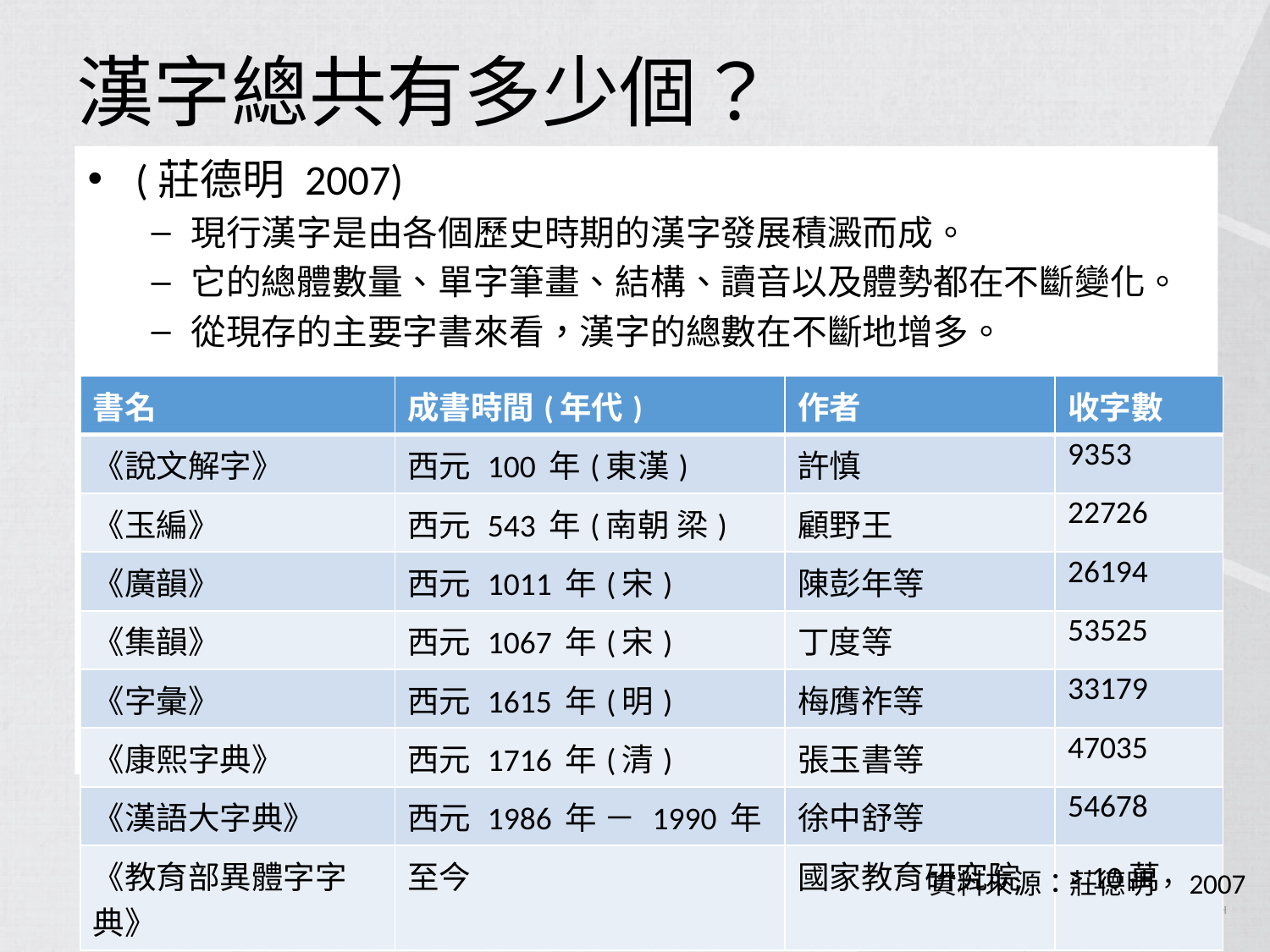

# 漢字總共有多少個？
(莊德明 2007)
現行漢字是由各個歷史時期的漢字發展積澱而成。
它的總體數量、單字筆畫、結構、讀音以及體勢都在不斷變化。
從現存的主要字書來看，漢字的總數在不斷地增多。
| 書名 | 成書時間(年代) | 作者 | 收字數 |
| --- | --- | --- | --- |
| 《說文解字》 | 西元 100 年(東漢) | 許慎 | 9353 |
| 《玉編》 | 西元 543 年(南朝 梁) | 顧野王 | 22726 |
| 《廣韻》 | 西元 1011 年(宋) | 陳彭年等 | 26194 |
| 《集韻》 | 西元 1067 年(宋) | 丁度等 | 53525 |
| 《字彙》 | 西元 1615 年(明) | 梅膺祚等 | 33179 |
| 《康熙字典》 | 西元 1716 年(清) | 張玉書等 | 47035 |
| 《漢語大字典》 | 西元 1986 年 － 1990 年 | 徐中舒等 | 54678 |
| 《教育部異體字字典》 | 至今 | 國家教育研究院 | > 10萬 |
資料來源：莊德明，2007